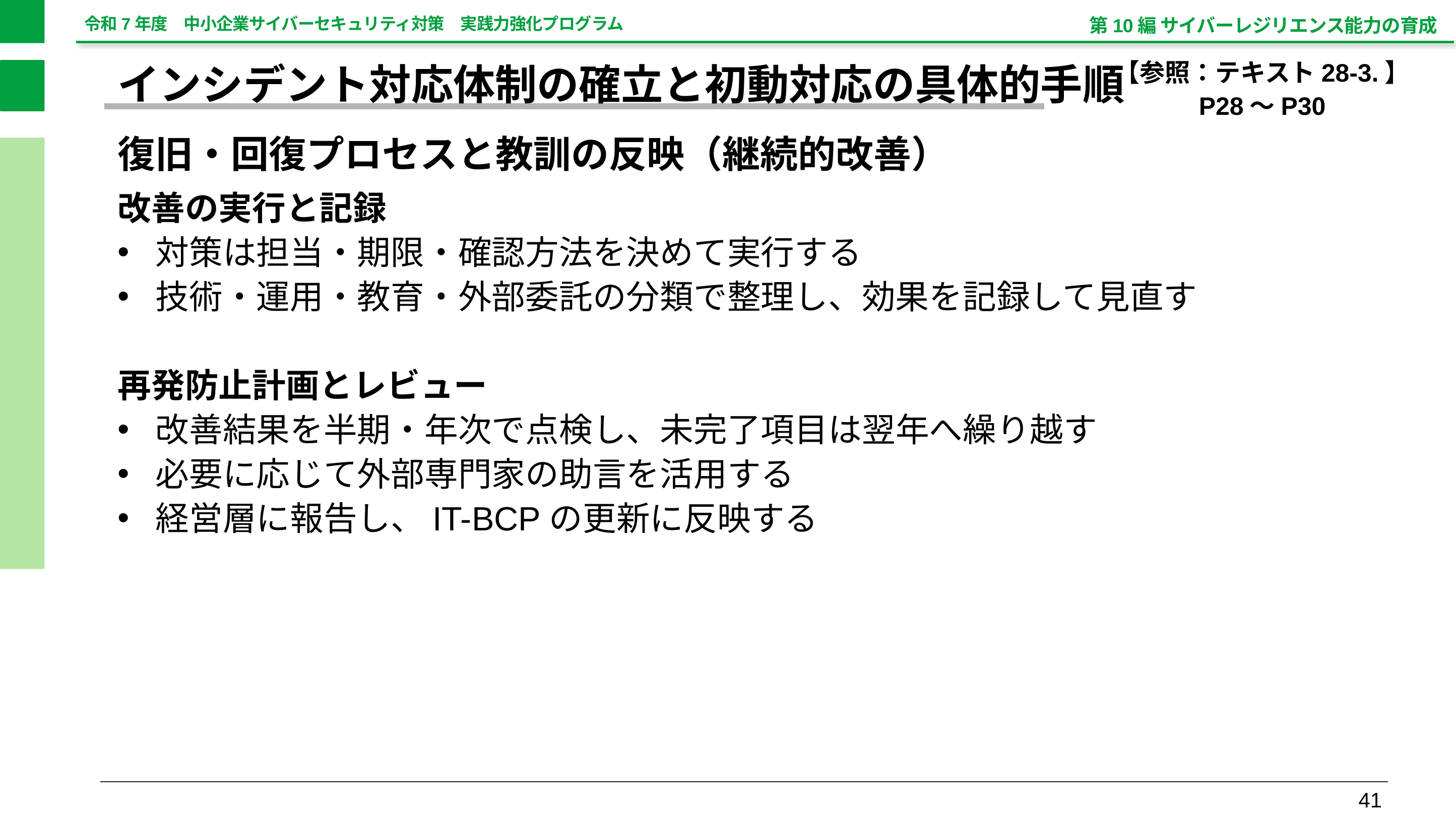

第10編 サイバーレジリエンス能力の育成
【参照：テキスト28-3.】
P28～P30
インシデント対応体制の確立と初動対応の具体的手順

復旧・回復プロセスと教訓の反映（継続的改善）
改善の実行と記録
対策は担当・期限・確認方法を決めて実行する
技術・運用・教育・外部委託の分類で整理し、効果を記録して見直す

再発防止計画とレビュー
改善結果を半期・年次で点検し、未完了項目は翌年へ繰り越す
必要に応じて外部専門家の助言を活用する
経営層に報告し、IT-BCPの更新に反映する